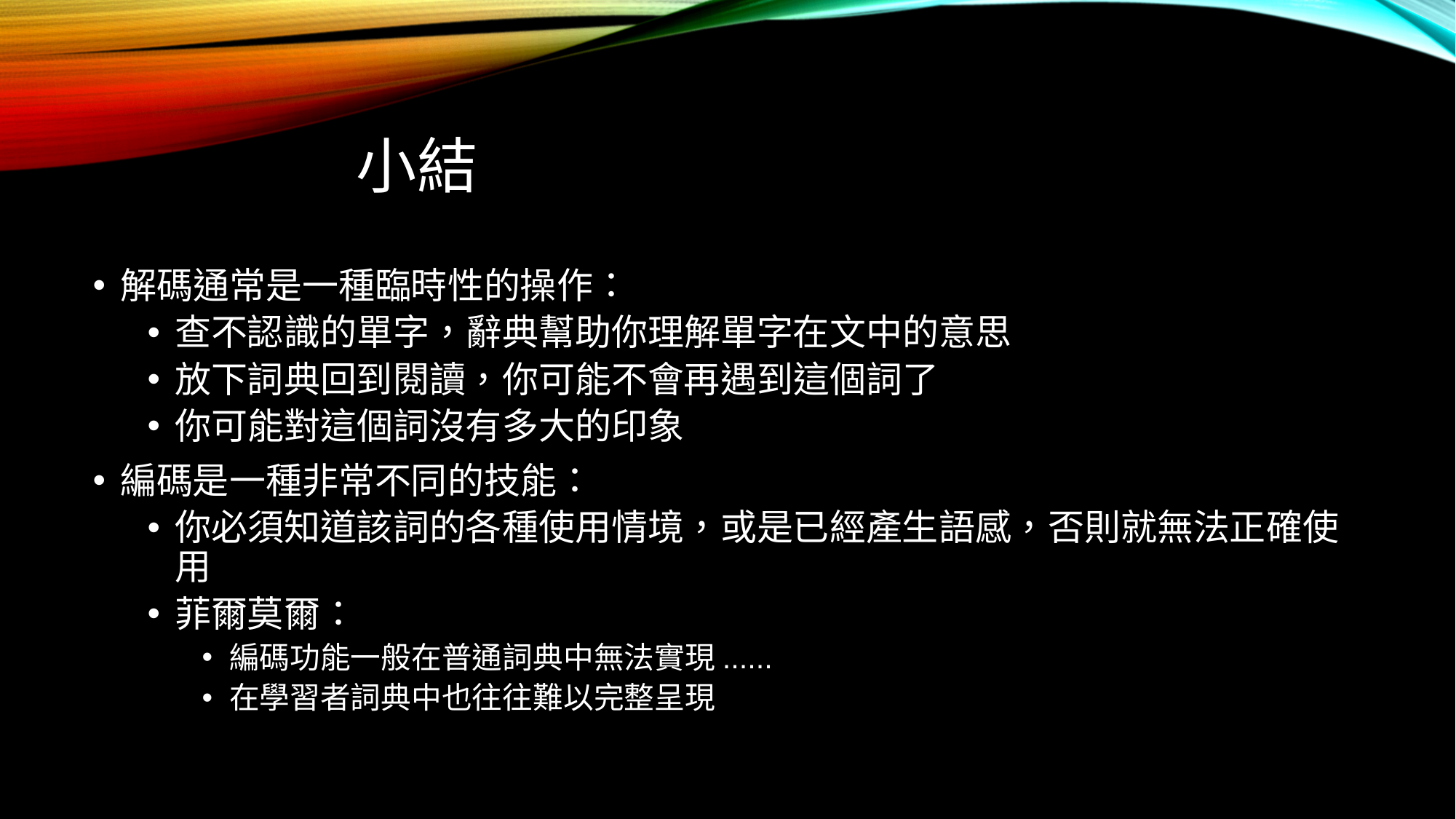

# 小結
解碼通常是一種臨時性的操作：
查不認識的單字，辭典幫助你理解單字在文中的意思
放下詞典回到閱讀，你可能不會再遇到這個詞了
你可能對這個詞沒有多大的印象
編碼是一種非常不同的技能：
你必須知道該詞的各種使用情境，或是已經產生語感，否則就無法正確使用
菲爾莫爾：
編碼功能一般在普通詞典中無法實現......
在學習者詞典中也往往難以完整呈現